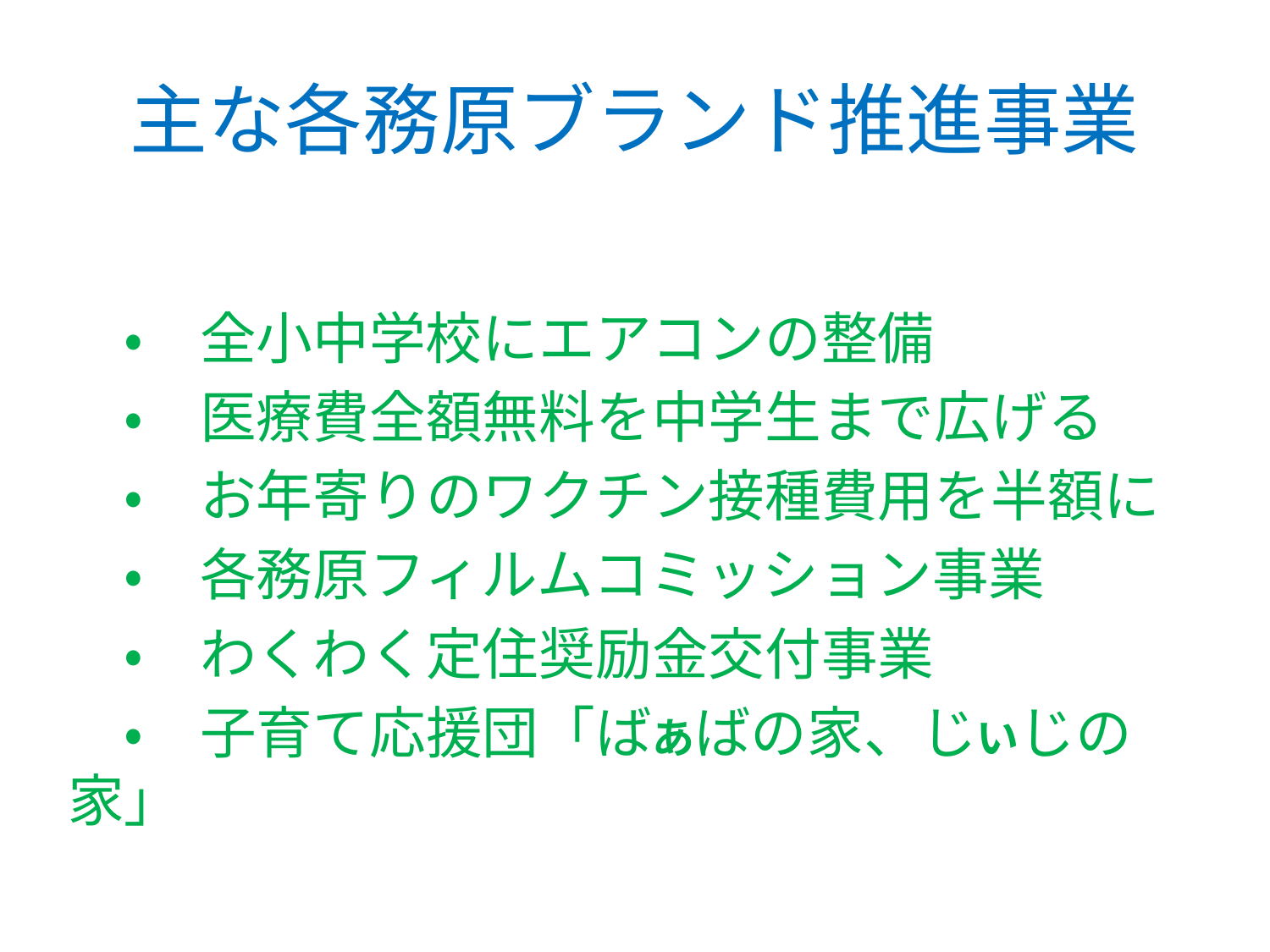

# 主な各務原ブランド推進事業
　・　全小中学校にエアコンの整備
　・　医療費全額無料を中学生まで広げる
　・　お年寄りのワクチン接種費用を半額に
　・　各務原フィルムコミッション事業
　・　わくわく定住奨励金交付事業
　・　子育て応援団「ばあばの家、じいじの家」